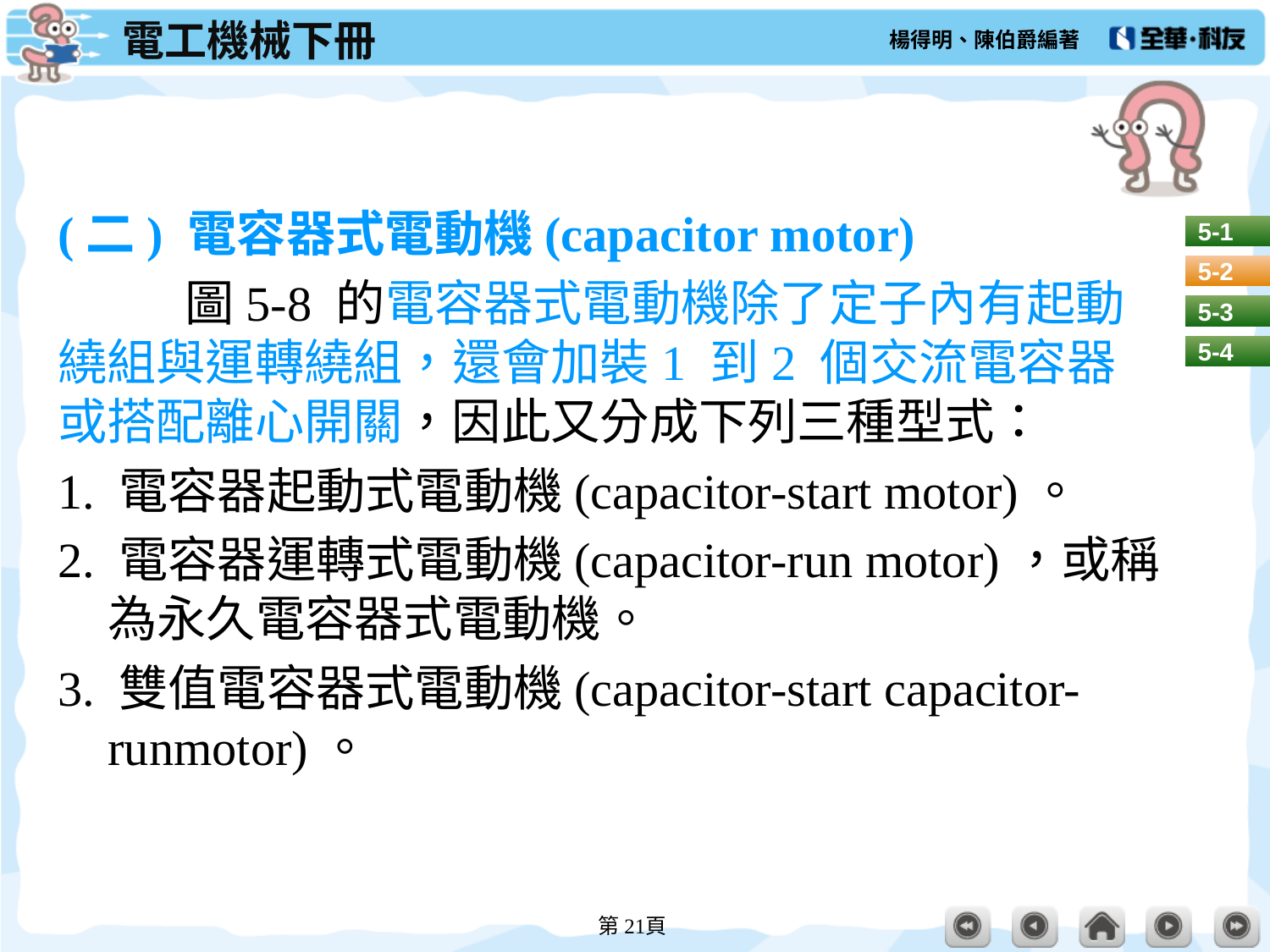

#
(二) 電容器式電動機(capacitor motor)
	圖5-8 的電容器式電動機除了定子內有起動繞組與運轉繞組，還會加裝1 到2 個交流電容器或搭配離心開關，因此又分成下列三種型式：
1. 電容器起動式電動機(capacitor-start motor)。
2. 電容器運轉式電動機(capacitor-run motor)，或稱為永久電容器式電動機。
3. 雙值電容器式電動機(capacitor-start capacitor-runmotor)。